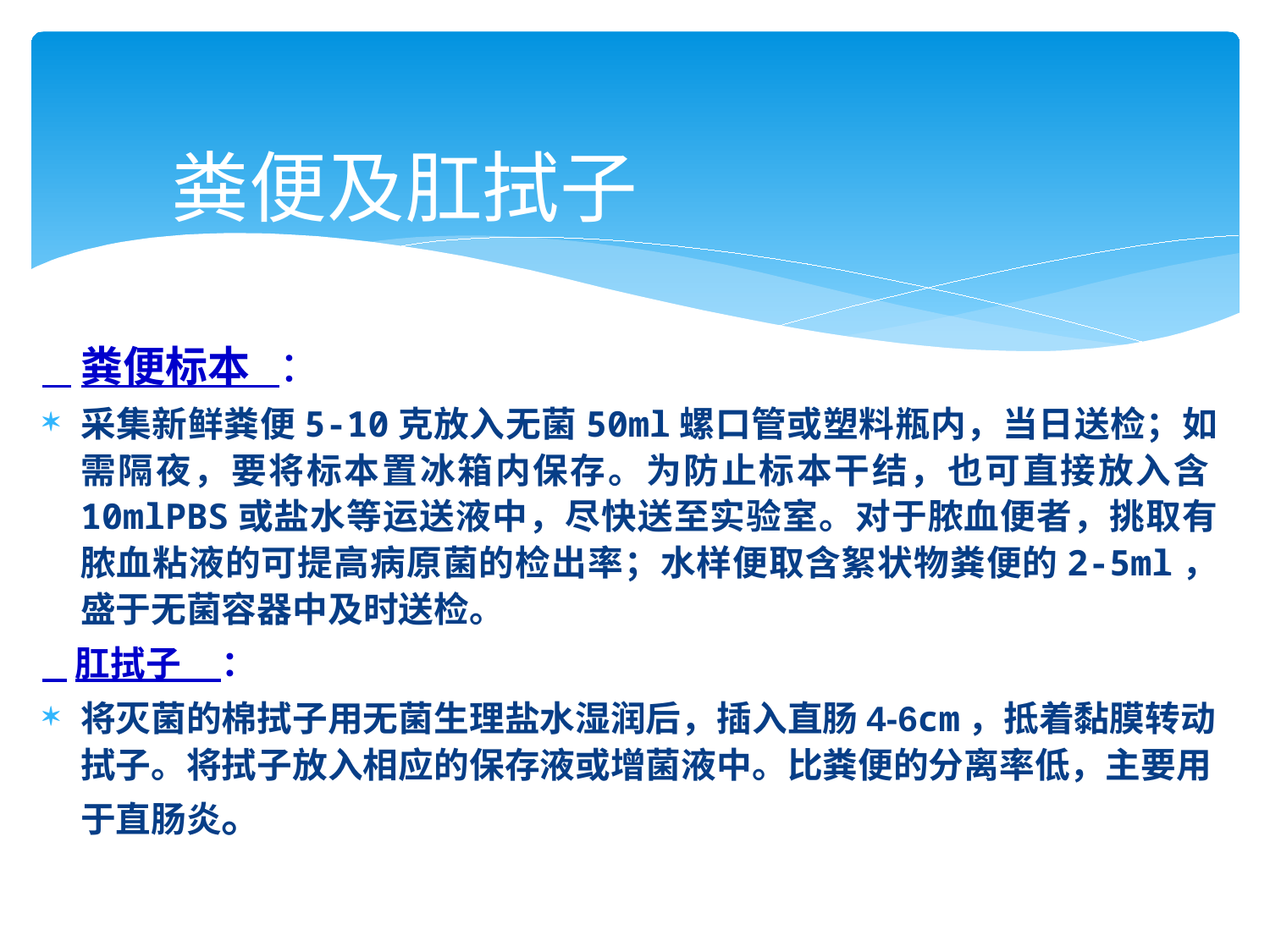

# 粪便及肛拭子
   粪便标本   ：
采集新鲜粪便5-10克放入无菌50ml螺口管或塑料瓶内，当日送检；如需隔夜，要将标本置冰箱内保存。为防止标本干结，也可直接放入含10mlPBS或盐水等运送液中，尽快送至实验室。对于脓血便者，挑取有脓血粘液的可提高病原菌的检出率；水样便取含絮状物粪便的2-5ml，盛于无菌容器中及时送检。
   肛拭子     ：
将灭菌的棉拭子用无菌生理盐水湿润后，插入直肠4-6cm，抵着黏膜转动拭子。将拭子放入相应的保存液或增菌液中。比粪便的分离率低，主要用于直肠炎。